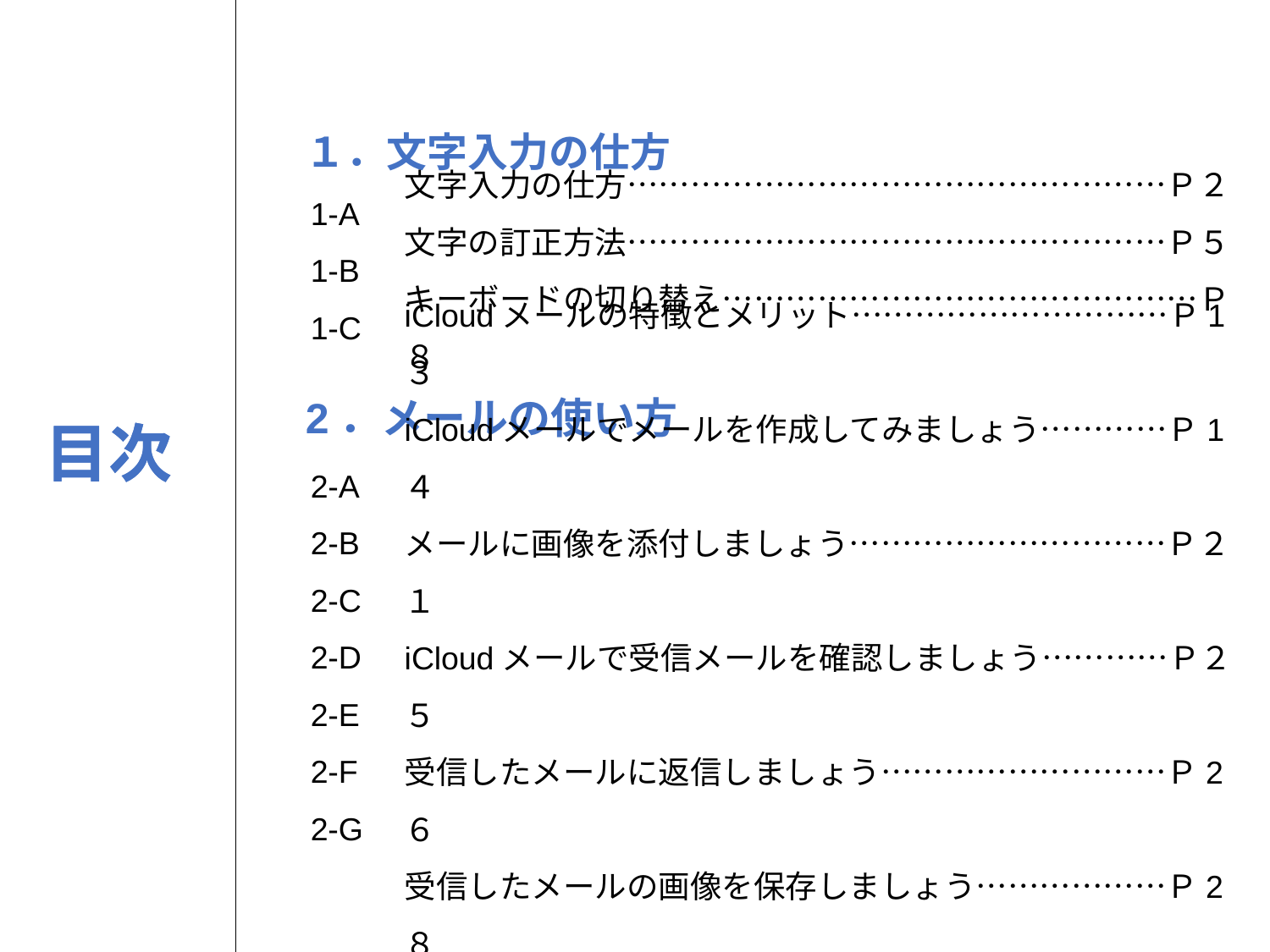

１．文字入力の仕方
1-A
1-B
1-C
文字入力の仕方……………………………………………Ｐ２
文字の訂正方法……………………………………………Ｐ５
キーボードの切り替え………………………………………Ｐ８
2．メールの使い方
目次
2-A
2-B
2-C
2-D
2-E
2-F
2-G
iCloudメールの特徴とメリット…………………………Ｐ1３
iCloudメールでメールを作成してみましょう…………Ｐ1４
メールに画像を添付しましょう…………………………Ｐ２１
iCloudメールで受信メールを確認しましょう…………Ｐ２５
受信したメールに返信しましょう………………………Ｐ2６
受信したメールの画像を保存しましょう………………Ｐ2８
詐欺メールにご用心……………………………………Ｐ３０